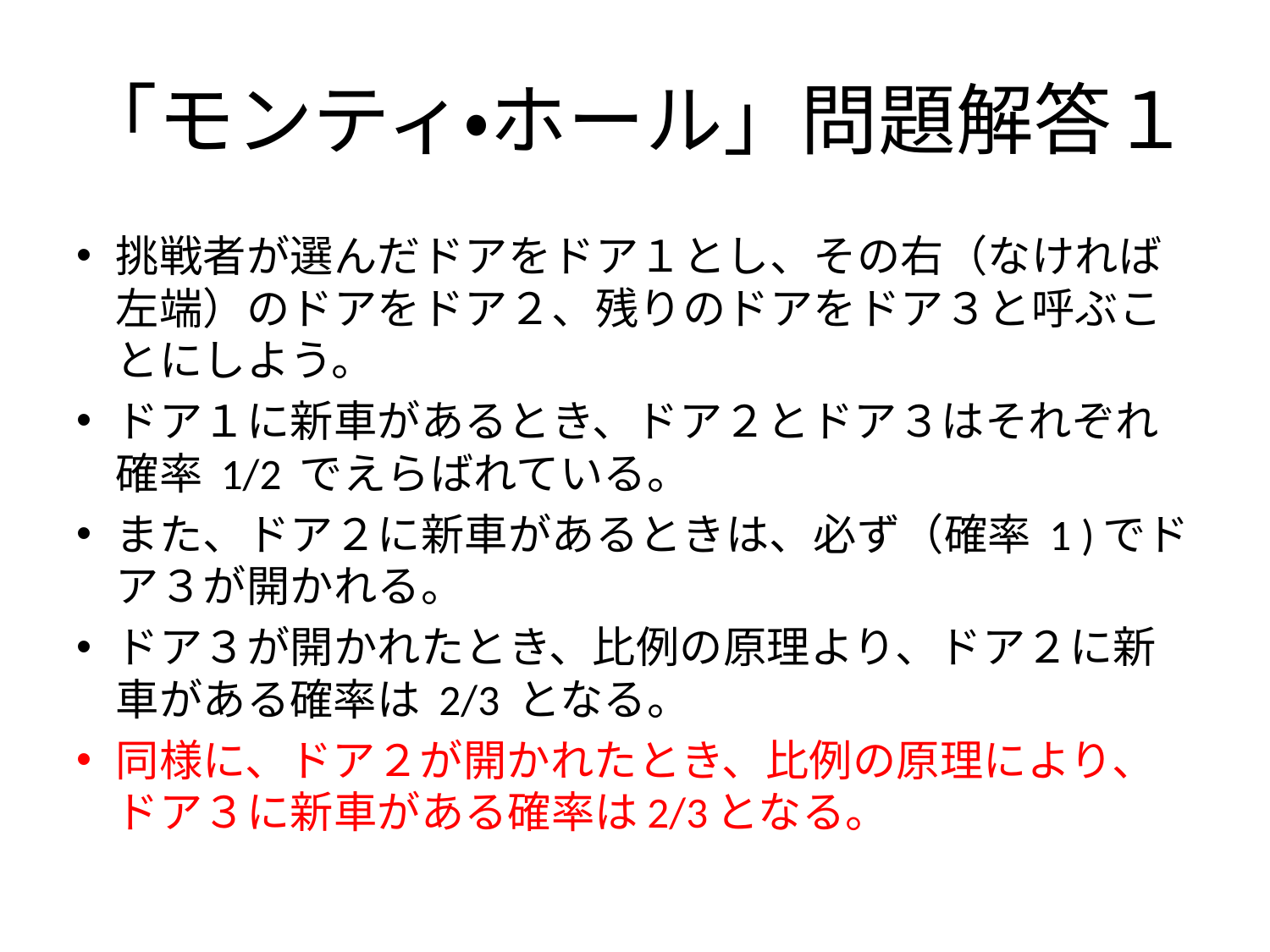

# 「モンティ・ホール」問題解答１
挑戦者が選んだドアをドア１とし、その右（なければ左端）のドアをドア２、残りのドアをドア３と呼ぶことにしよう。
ドア１に新車があるとき、ドア２とドア３はそれぞれ確率 1/2 でえらばれている。
また、ドア２に新車があるときは、必ず（確率 1 )でドア３が開かれる。
ドア３が開かれたとき、比例の原理より、ドア２に新車がある確率は 2/3 となる。
同様に、ドア２が開かれたとき、比例の原理により、ドア３に新車がある確率は2/3となる。